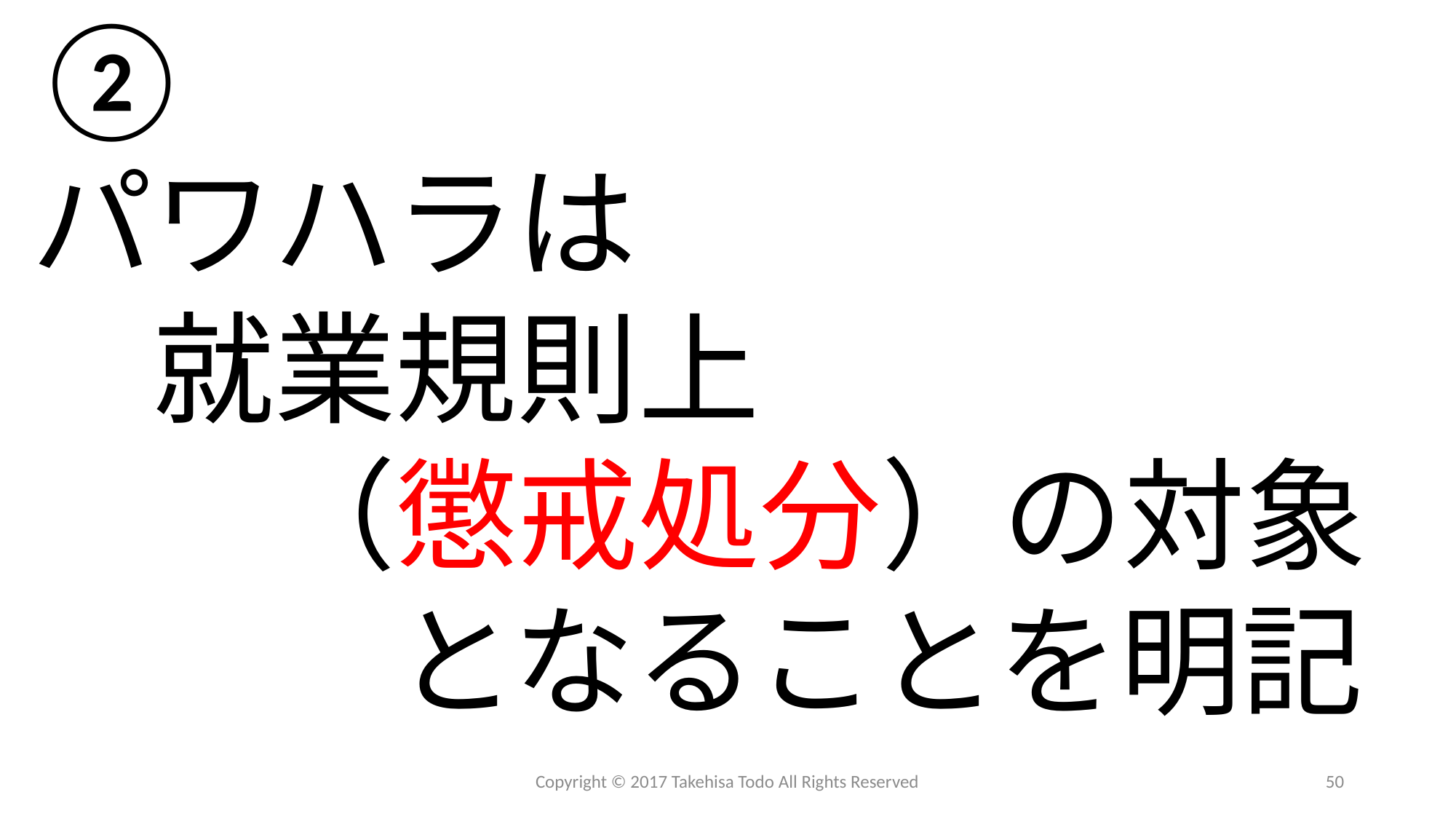

②
パワハラは
　就業規則上
　　（懲戒処分）の対象
　　　となることを明記
Copyright © 2017 Takehisa Todo All Rights Reserved
50